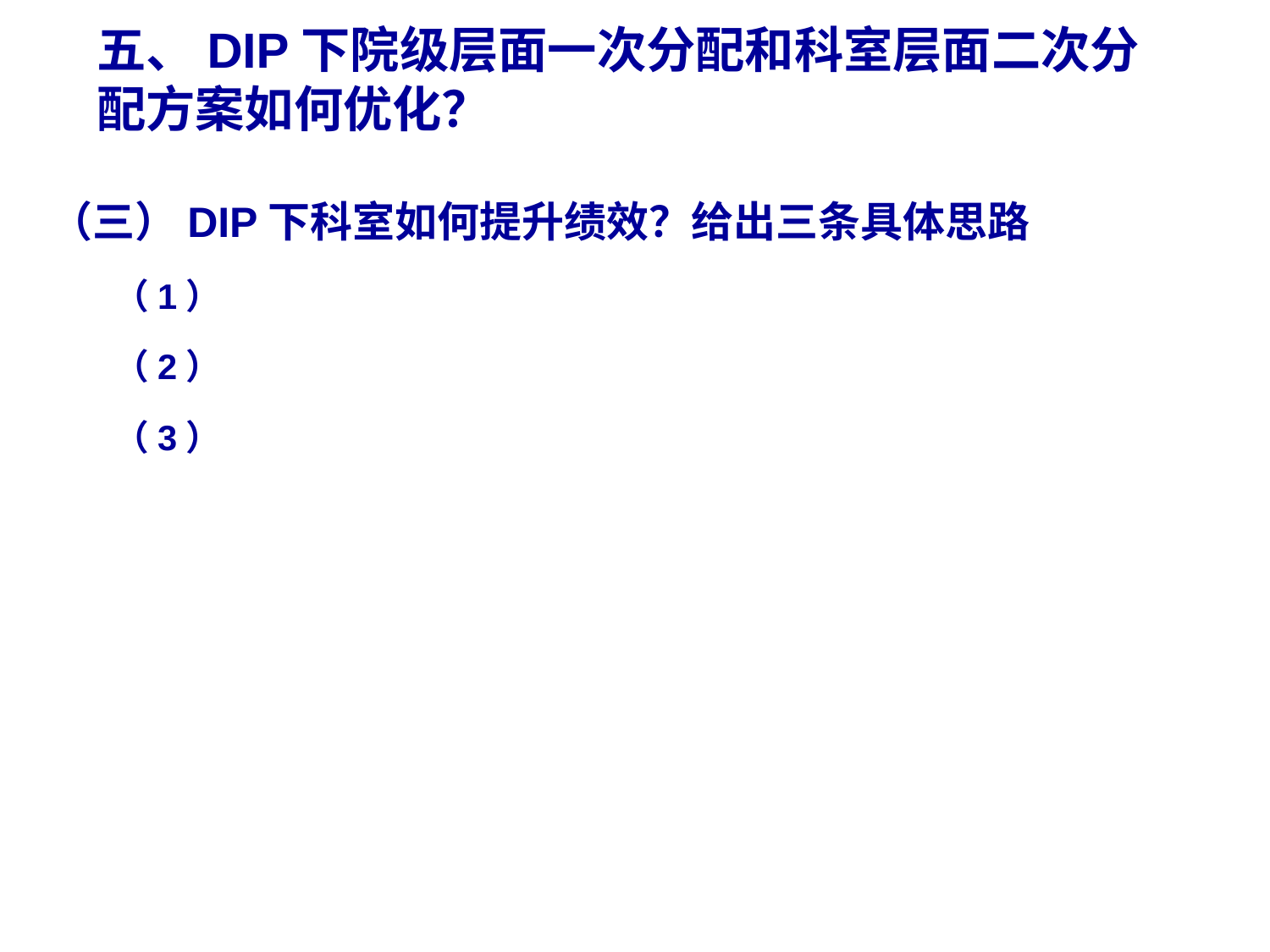

五、DIP下院级层面一次分配和科室层面二次分配方案如何优化？
（三）DIP下科室如何提升绩效？给出三条具体思路
（1）
（2）
（3）